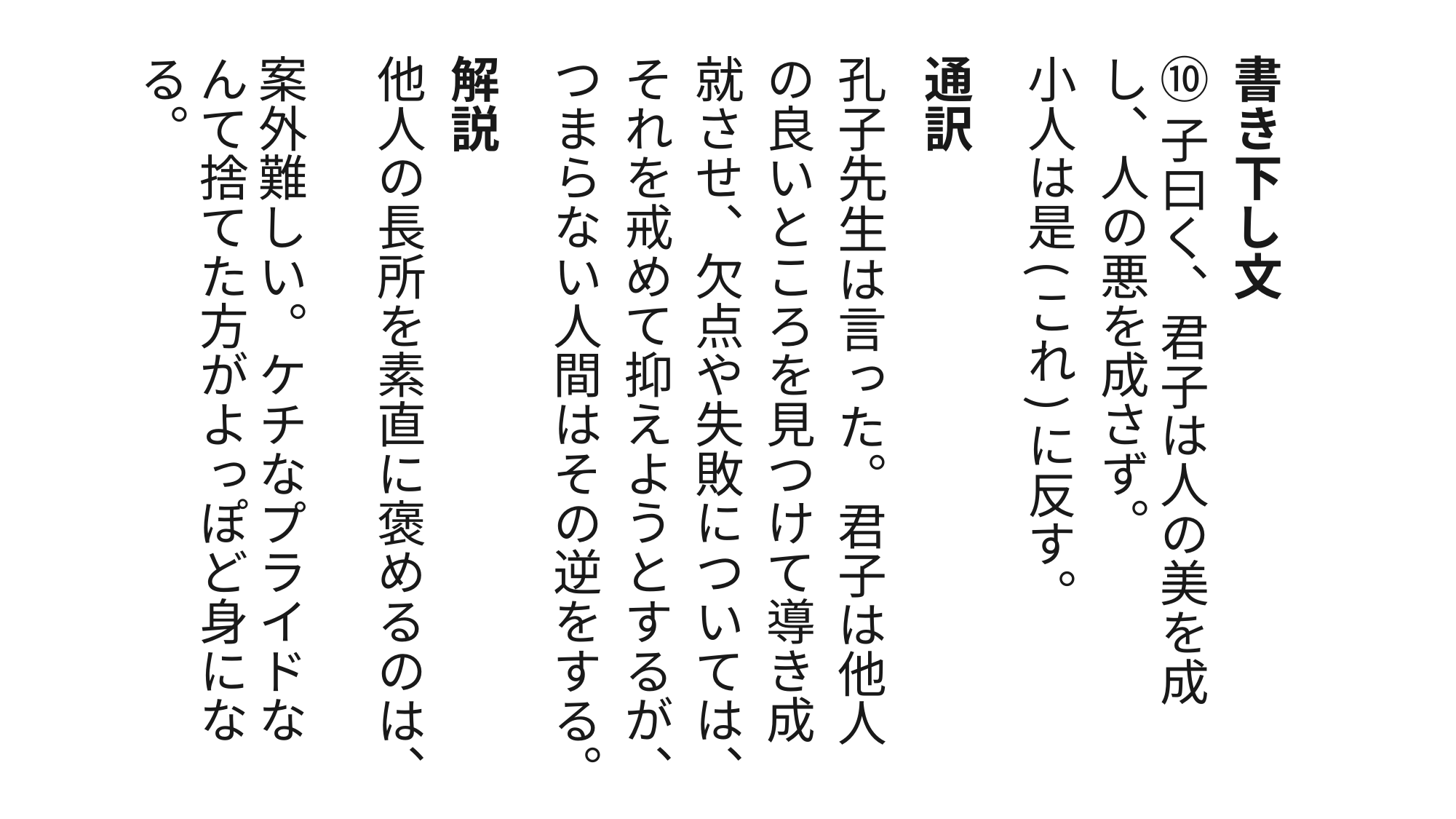

書き下し文
⑩子曰く、君子は人の美を成し、人の悪を成さず。
小人は是(これ)に反す。
通訳
孔子先生は言った。君子は他人の良いところを見つけて導き成就させ、欠点や失敗については、それを戒めて抑えようとするが、つまらない人間はその逆をする。
解説
他人の長所を素直に褒めるのは、
案外難しい。ケチなプライドなんて捨てた方がよっぽど身になる。